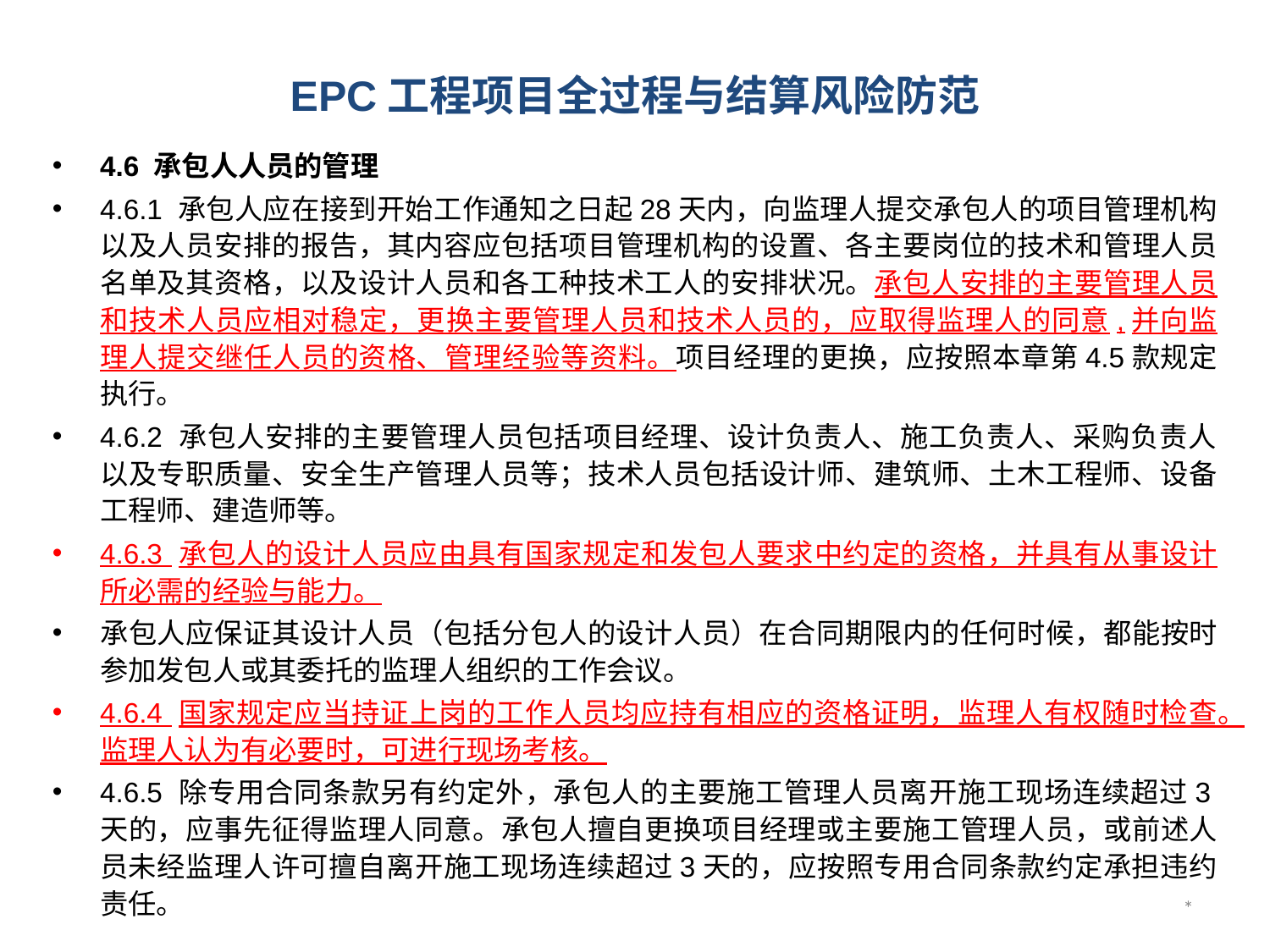

# EPC工程项目全过程与结算风险防范
4.6 承包人人员的管理
4.6.1 承包人应在接到开始工作通知之日起28天内，向监理人提交承包人的项目管理机构以及人员安排的报告，其内容应包括项目管理机构的设置、各主要岗位的技术和管理人员名单及其资格，以及设计人员和各工种技术工人的安排状况。承包人安排的主要管理人员和技术人员应相对稳定，更换主要管理人员和技术人员的，应取得监理人的同意,并向监理人提交继任人员的资格、管理经验等资料。项目经理的更换，应按照本章第4.5款规定执行。
4.6.2 承包人安排的主要管理人员包括项目经理、设计负责人、施工负责人、采购负责人以及专职质量、安全生产管理人员等；技术人员包括设计师、建筑师、土木工程师、设备工程师、建造师等。
4.6.3 承包人的设计人员应由具有国家规定和发包人要求中约定的资格，并具有从事设计所必需的经验与能力。
承包人应保证其设计人员（包括分包人的设计人员）在合同期限内的任何时候，都能按时参加发包人或其委托的监理人组织的工作会议。
4.6.4 国家规定应当持证上岗的工作人员均应持有相应的资格证明，监理人有权随时检查。监理人认为有必要时，可进行现场考核。
4.6.5 除专用合同条款另有约定外，承包人的主要施工管理人员离开施工现场连续超过3天的，应事先征得监理人同意。承包人擅自更换项目经理或主要施工管理人员，或前述人员未经监理人许可擅自离开施工现场连续超过3天的，应按照专用合同条款约定承担违约责任。
*